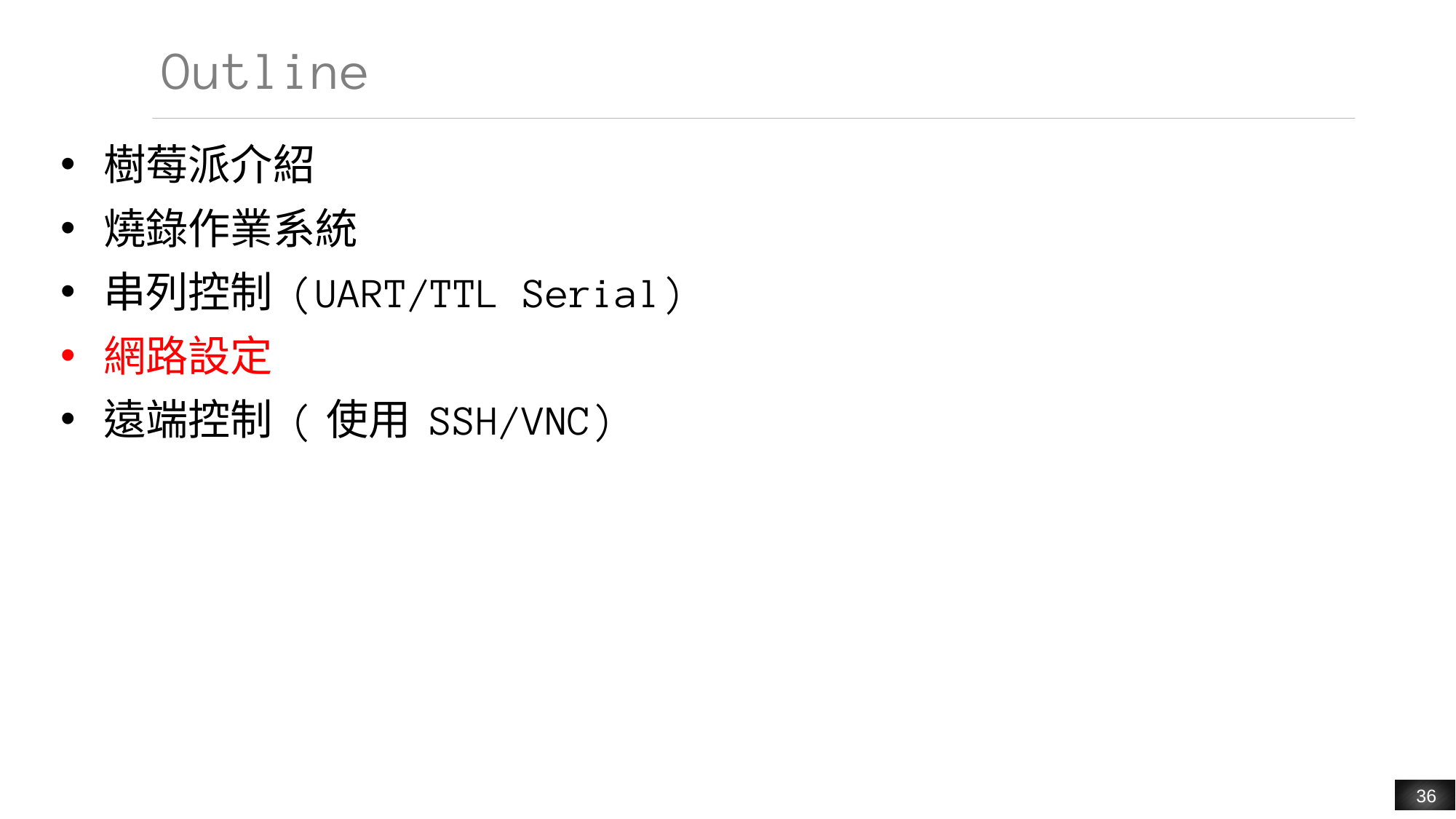

# Outline
樹莓派介紹
燒錄作業系統
串列控制 (UART/TTL Serial)
網路設定
遠端控制 (使用 SSH/VNC)